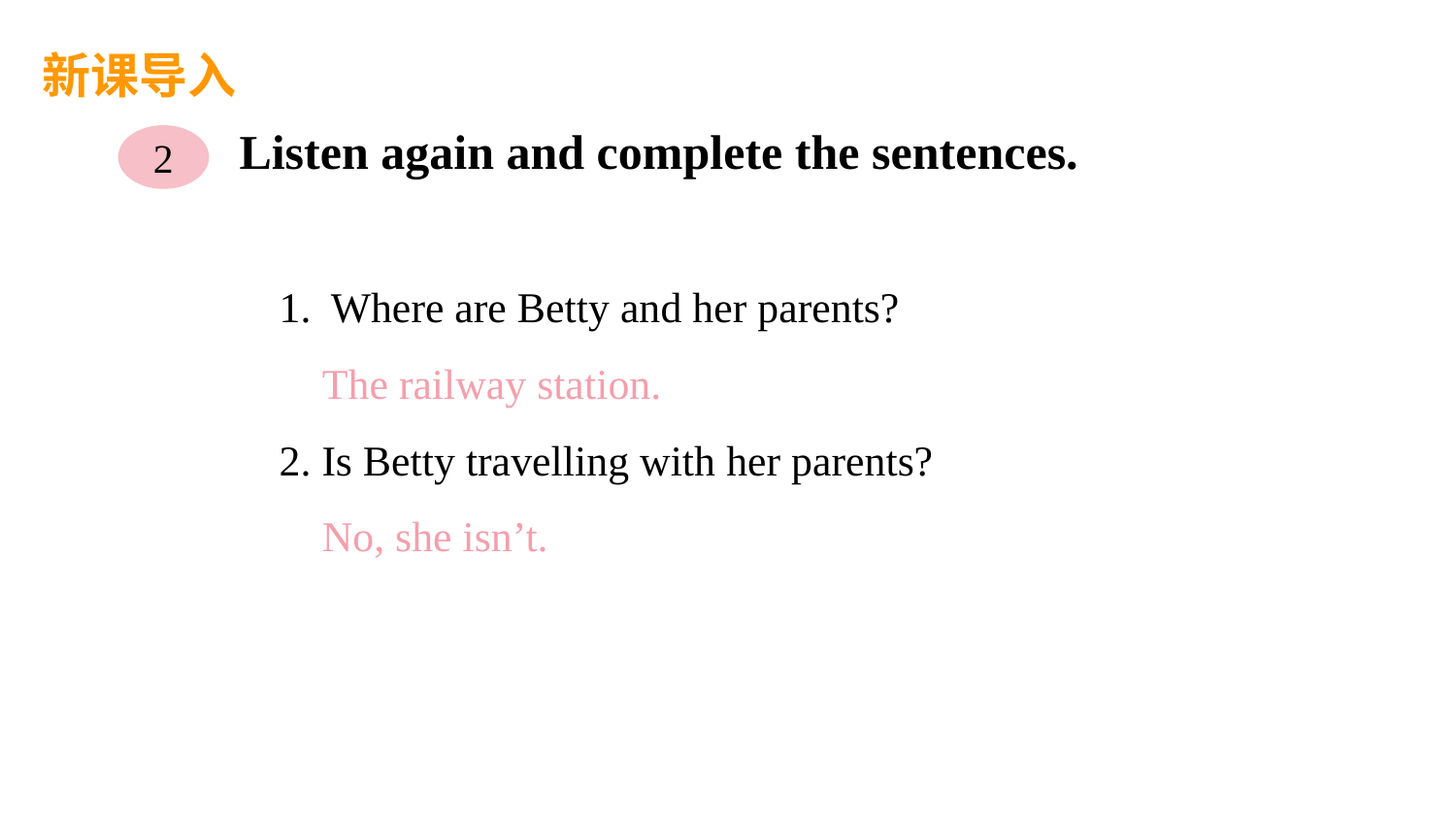

新课导入
Listen again and complete the sentences.
2
思 考
 Where are Betty and her parents?
    The railway station.
2. Is Betty travelling with her parents?
    No, she isn’t.